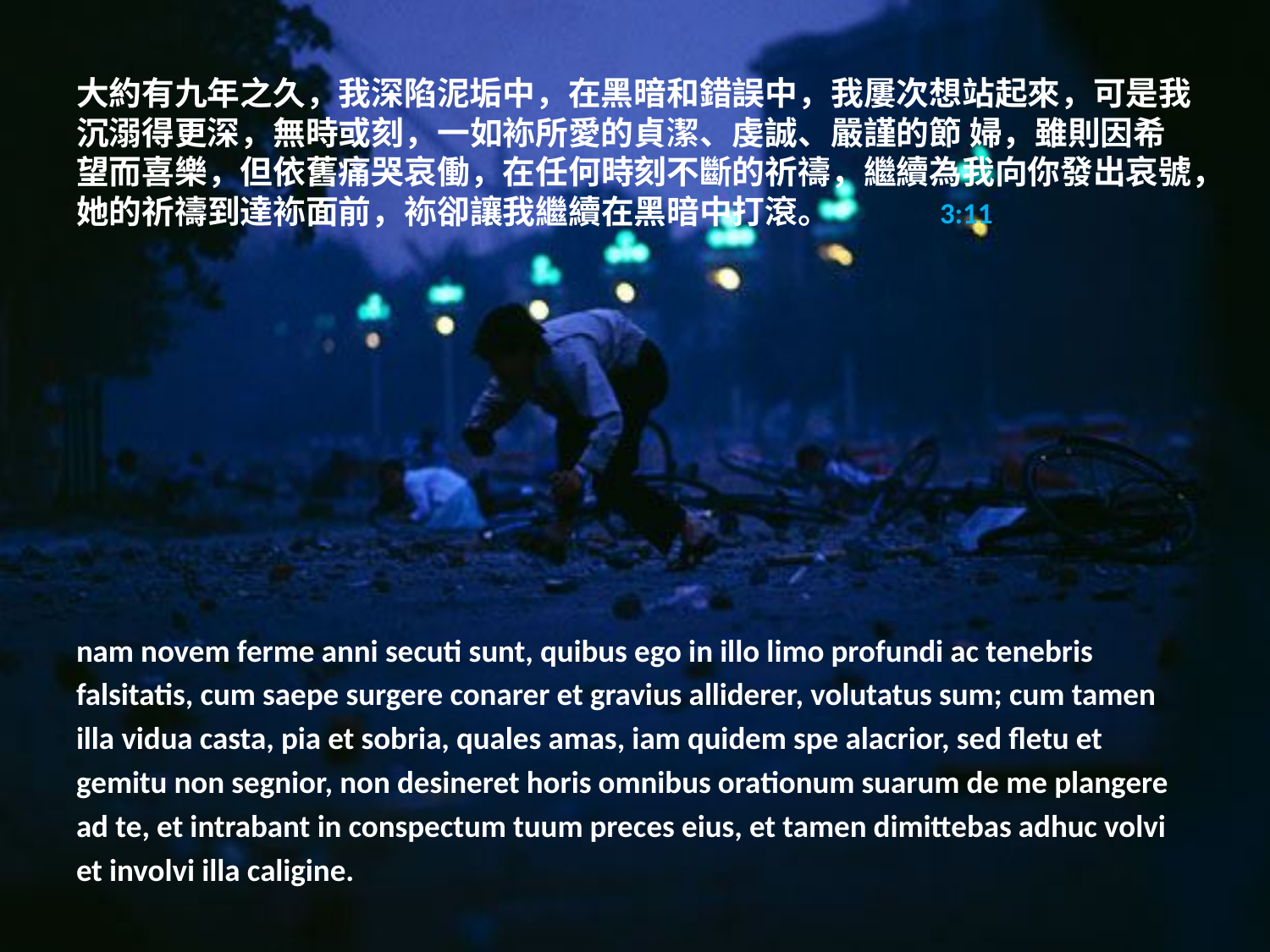

# 大約有九年之久，我深陷泥垢中，在黑暗和錯誤中，我屢次想站起來，可是我沉溺得更深，無時或刻，一如袮所愛的貞潔、虔誠、嚴謹的節 婦，雖則因希望而喜樂，但依舊痛哭哀働，在任何時刻不斷的祈禱，繼續為我向你發出哀號，她的祈禱到達袮面前，袮卻讓我繼續在黑暗中打滾。			    3:11
nam novem ferme anni secuti sunt, quibus ego in illo limo profundi ac tenebris
falsitatis, cum saepe surgere conarer et gravius alliderer, volutatus sum; cum tamen
illa vidua casta, pia et sobria, quales amas, iam quidem spe alacrior, sed fletu et
gemitu non segnior, non desineret horis omnibus orationum suarum de me plangere
ad te, et intrabant in conspectum tuum preces eius, et tamen dimittebas adhuc volvi
et involvi illa caligine.